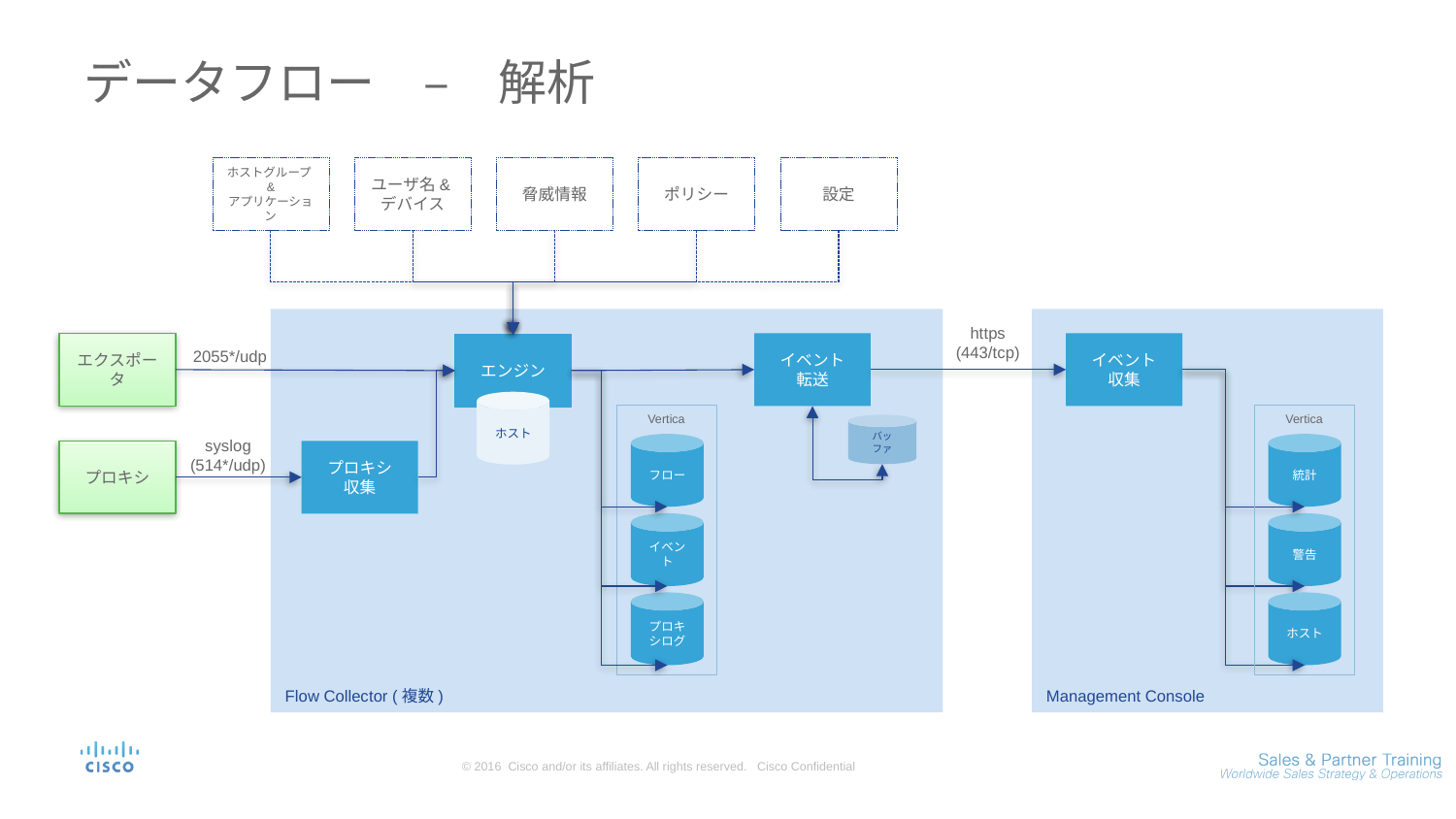

# データフロー　–　解析
ユーザ名&デバイス
ホストグループ&
アプリケーション
脅威情報
ポリシー
設定
Flow Collector (複数)
Management Console
https
(443/tcp)
イベント
転送
エクスポータ
イベント
収集
エンジン
2055*/udp
ホスト
Vertica
Vertica
バッファ
syslog
(514*/udp)
フロー
統計
プロキシ
収集
プロキシ
イベント
警告
プロキシログ
ホスト